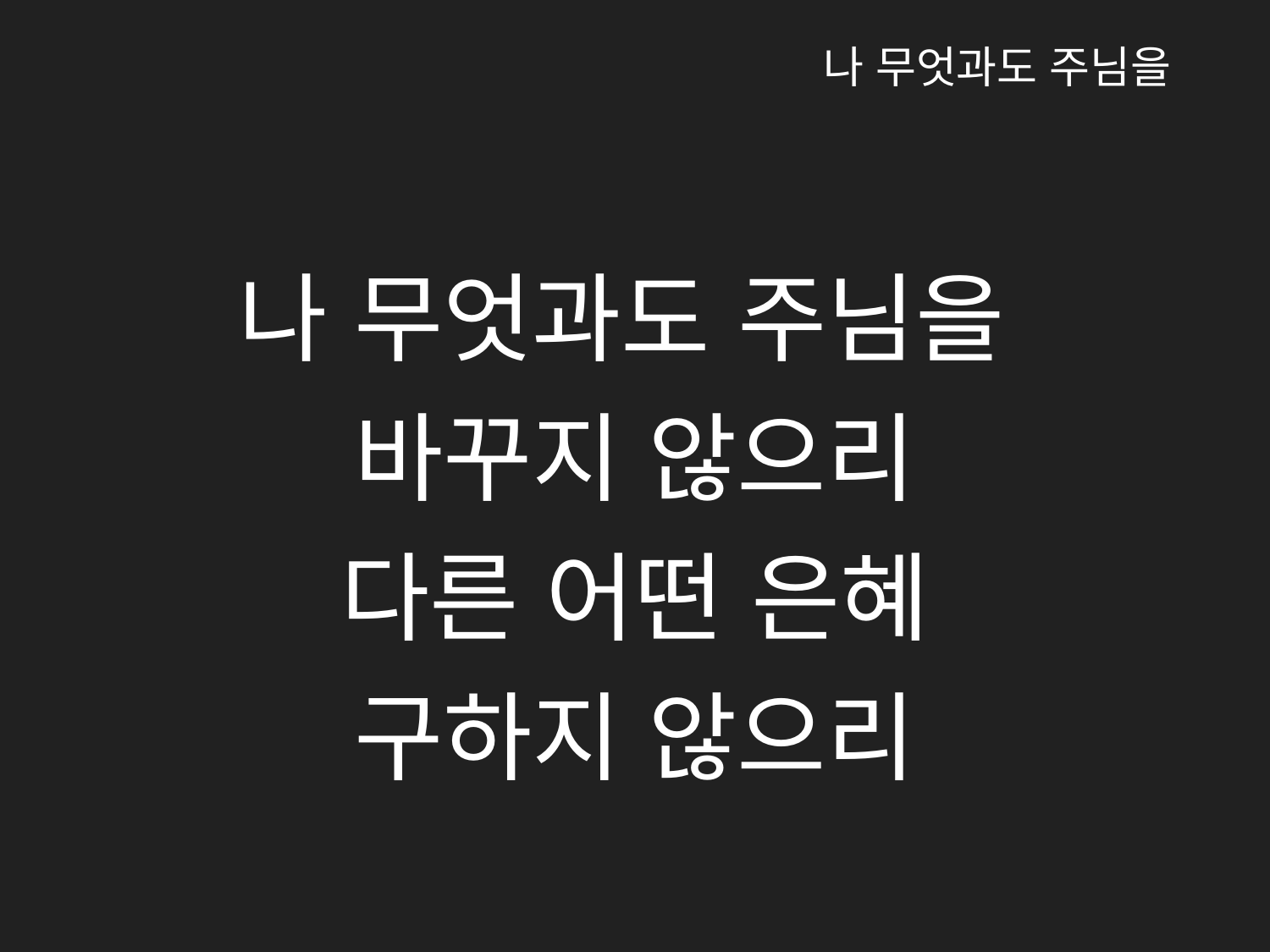

나 무엇과도 주님을
나 무엇과도 주님을
바꾸지 않으리
다른 어떤 은혜
구하지 않으리